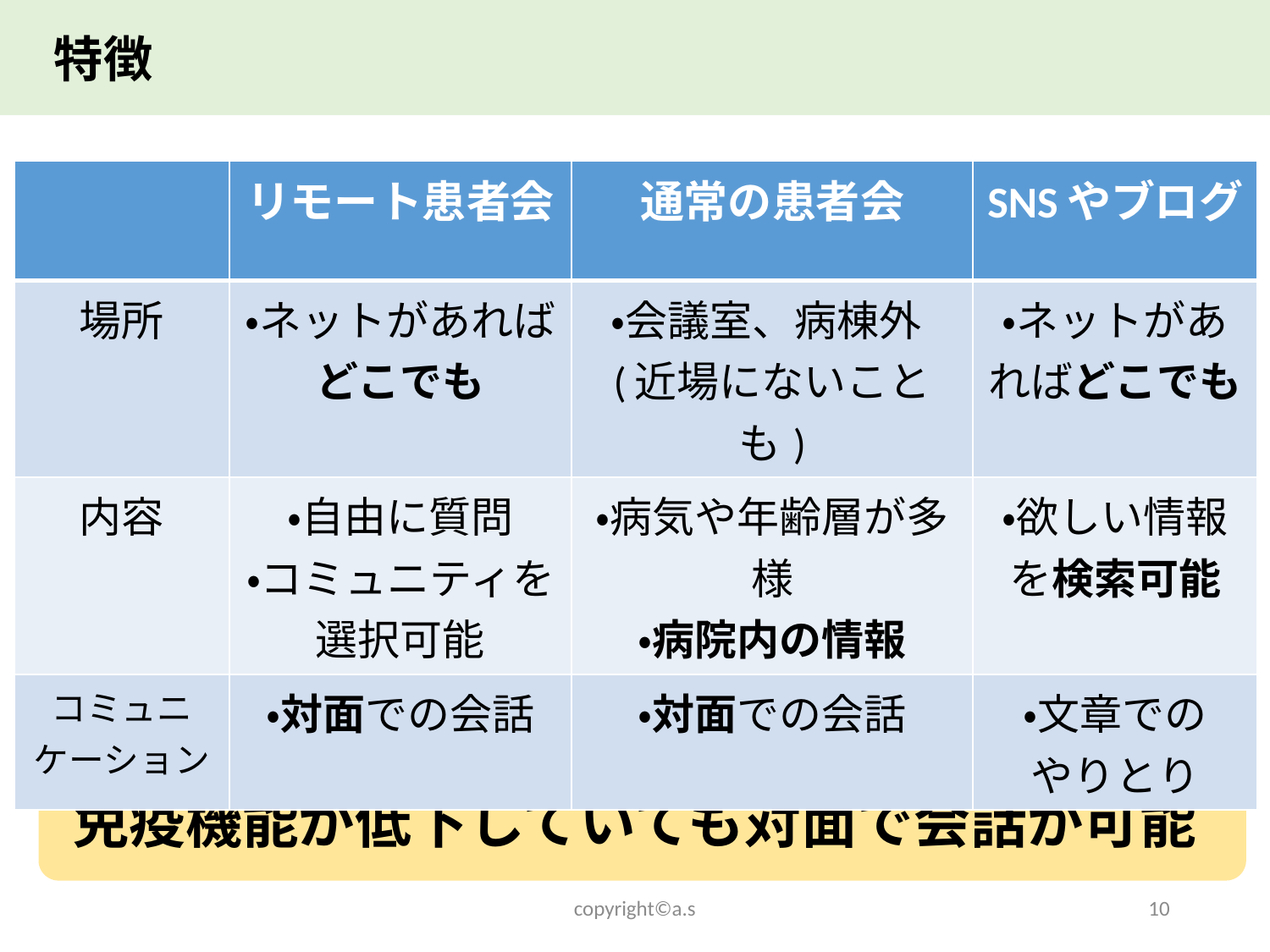

特徴
|  | リモート患者会 | 通常の患者会 | SNSやブログ |
| --- | --- | --- | --- |
| 場所 | ・ネットがあればどこでも | ・会議室、病棟外(近場にないことも) | ・ネットがあればどこでも |
| 内容 | ・自由に質問 ・コミュニティを選択可能 | ・病気や年齢層が多様 ・病院内の情報 | ・欲しい情報を検索可能 |
| コミュニケーション | ・対面での会話 | ・対面での会話 | ・文章での やりとり |

免疫機能が低下していても対面で会話が可能
copyright©a.s
10